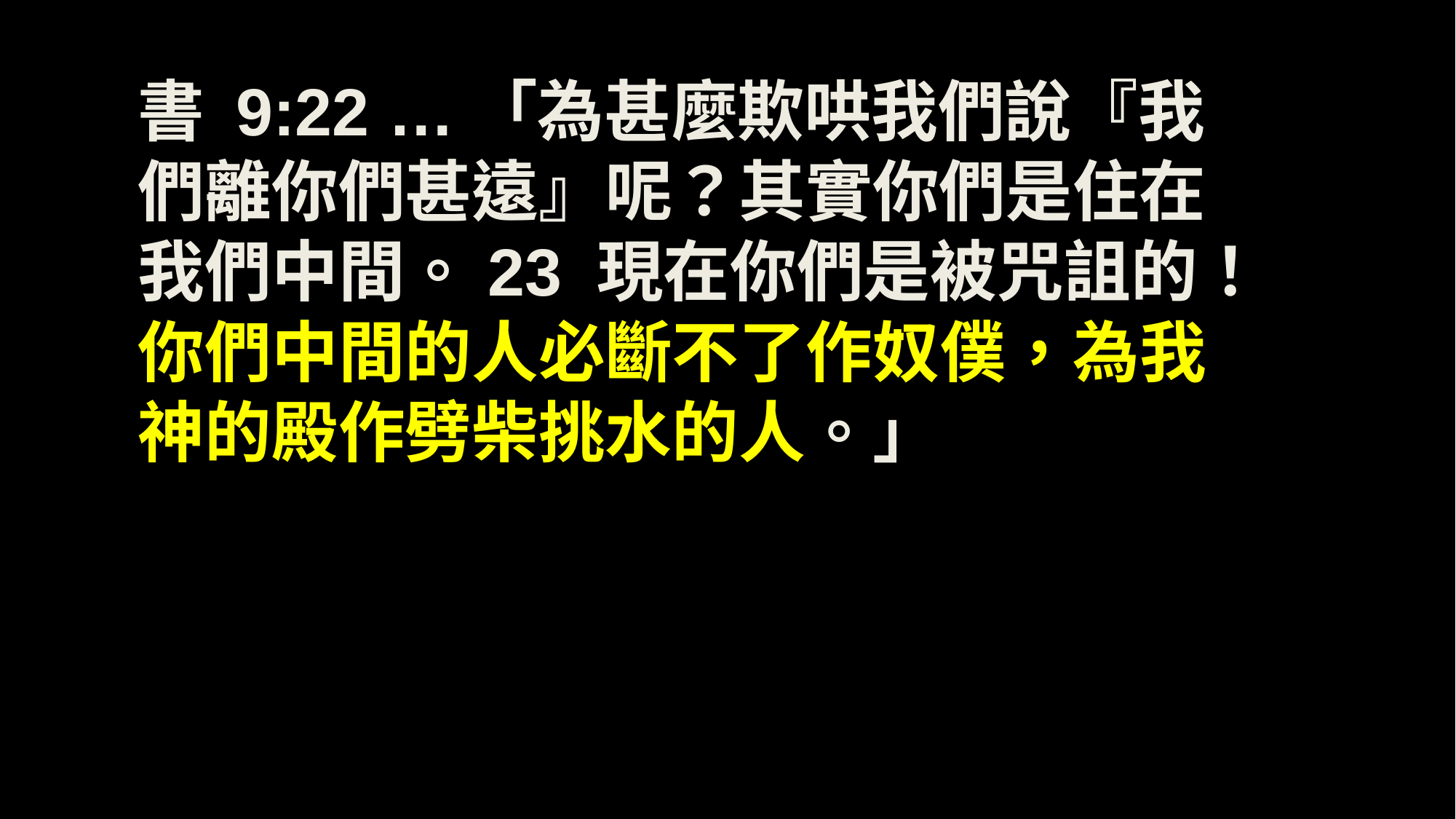

書 9:22 …「為甚麼欺哄我們說『我們離你們甚遠』呢？其實你們是住在我們中間。23 現在你們是被咒詛的！你們中間的人必斷不了作奴僕，為我神的殿作劈柴挑水的人。」